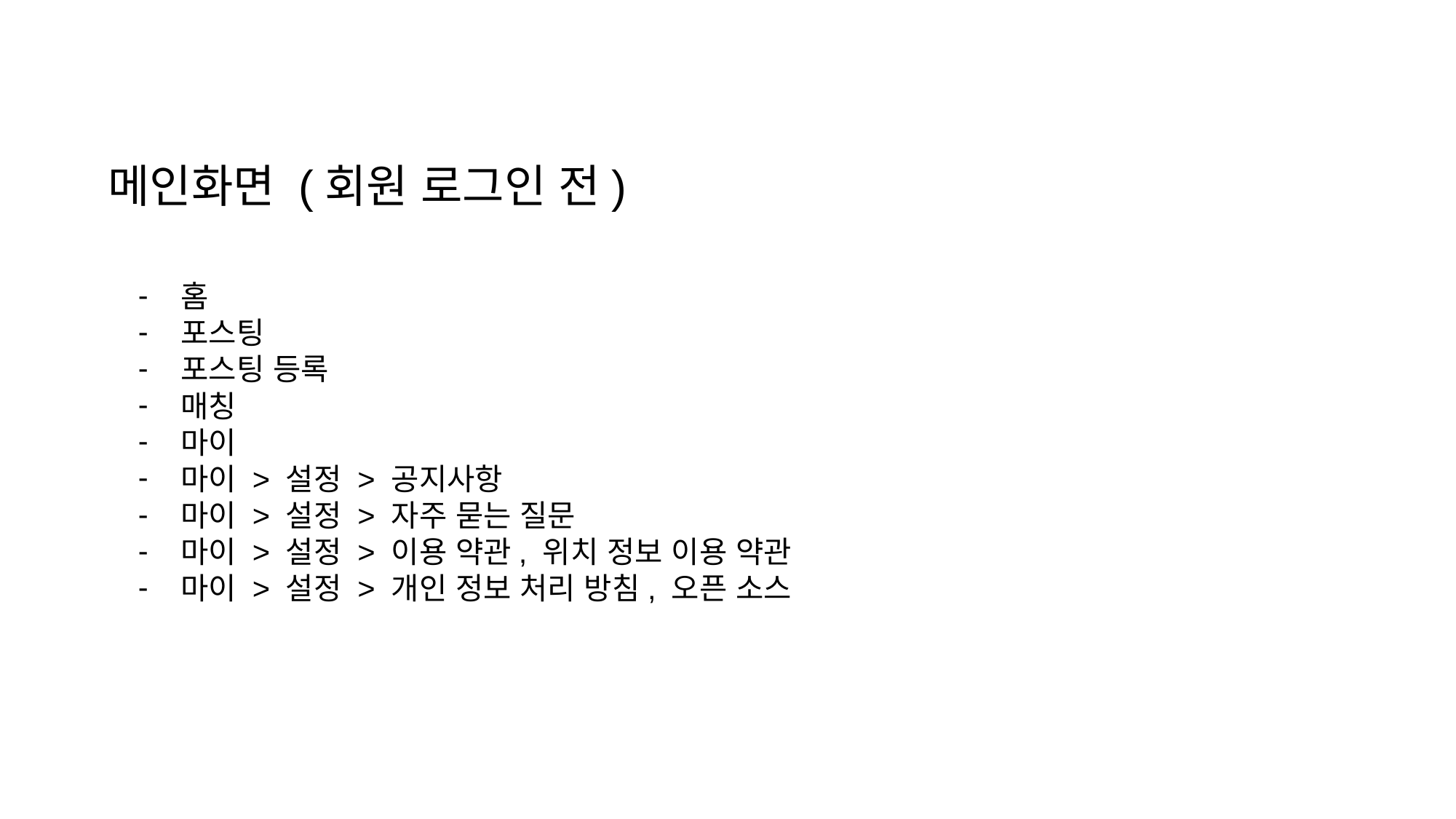

# 메인화면 (회원 로그인 전)
홈
포스팅
포스팅 등록
매칭
마이
마이 > 설정 > 공지사항
마이 > 설정 > 자주 묻는 질문
마이 > 설정 > 이용 약관, 위치 정보 이용 약관
마이 > 설정 > 개인 정보 처리 방침, 오픈 소스